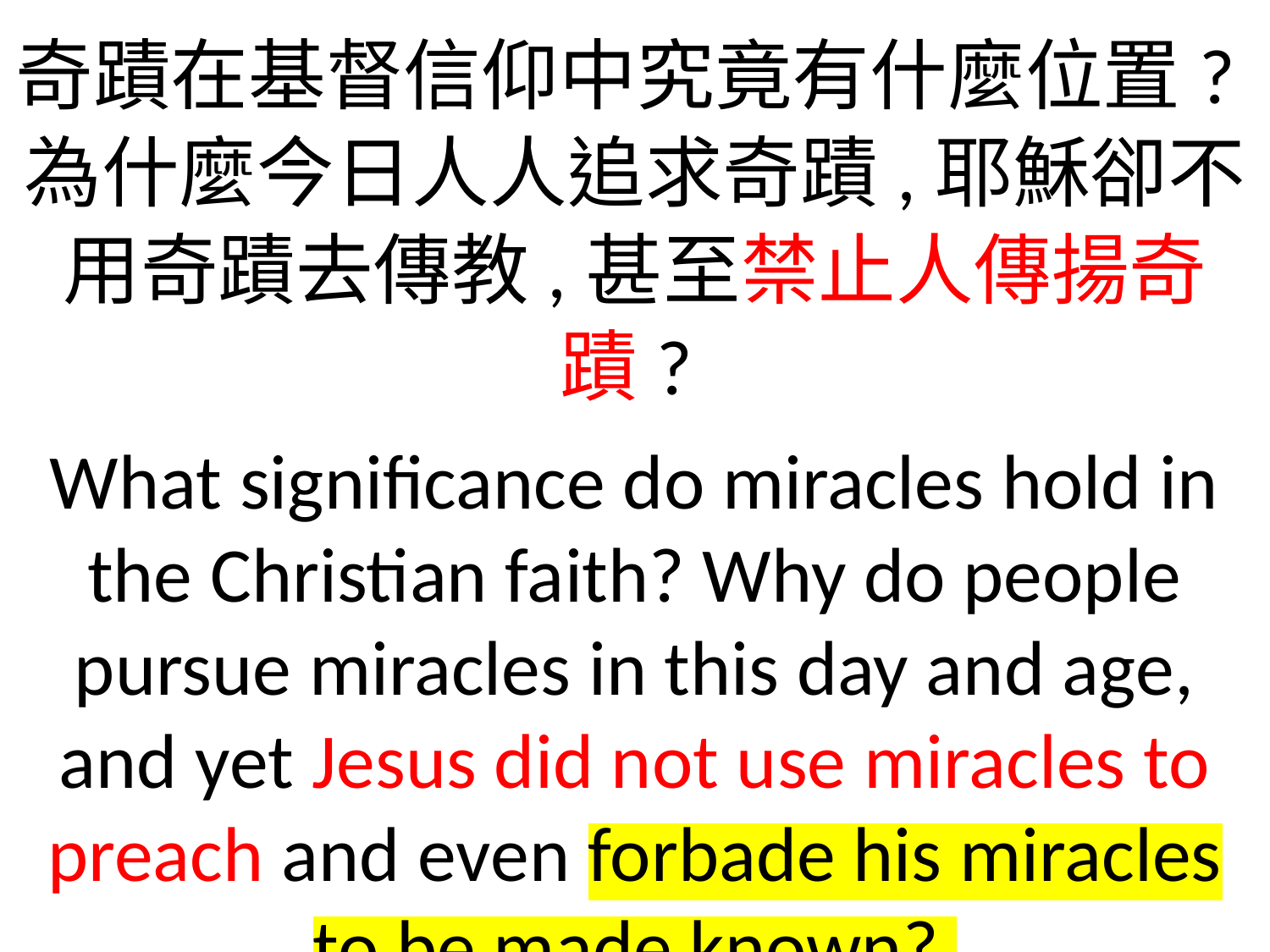

奇蹟在基督信仰中究竟有什麼位置?為什麼今日人人追求奇蹟,耶穌卻不用奇蹟去傳教,甚至禁止人傳揚奇蹟?
What significance do miracles hold in the Christian faith? Why do people pursue miracles in this day and age, and yet Jesus did not use miracles to preach and even forbade his miracles to be made known?